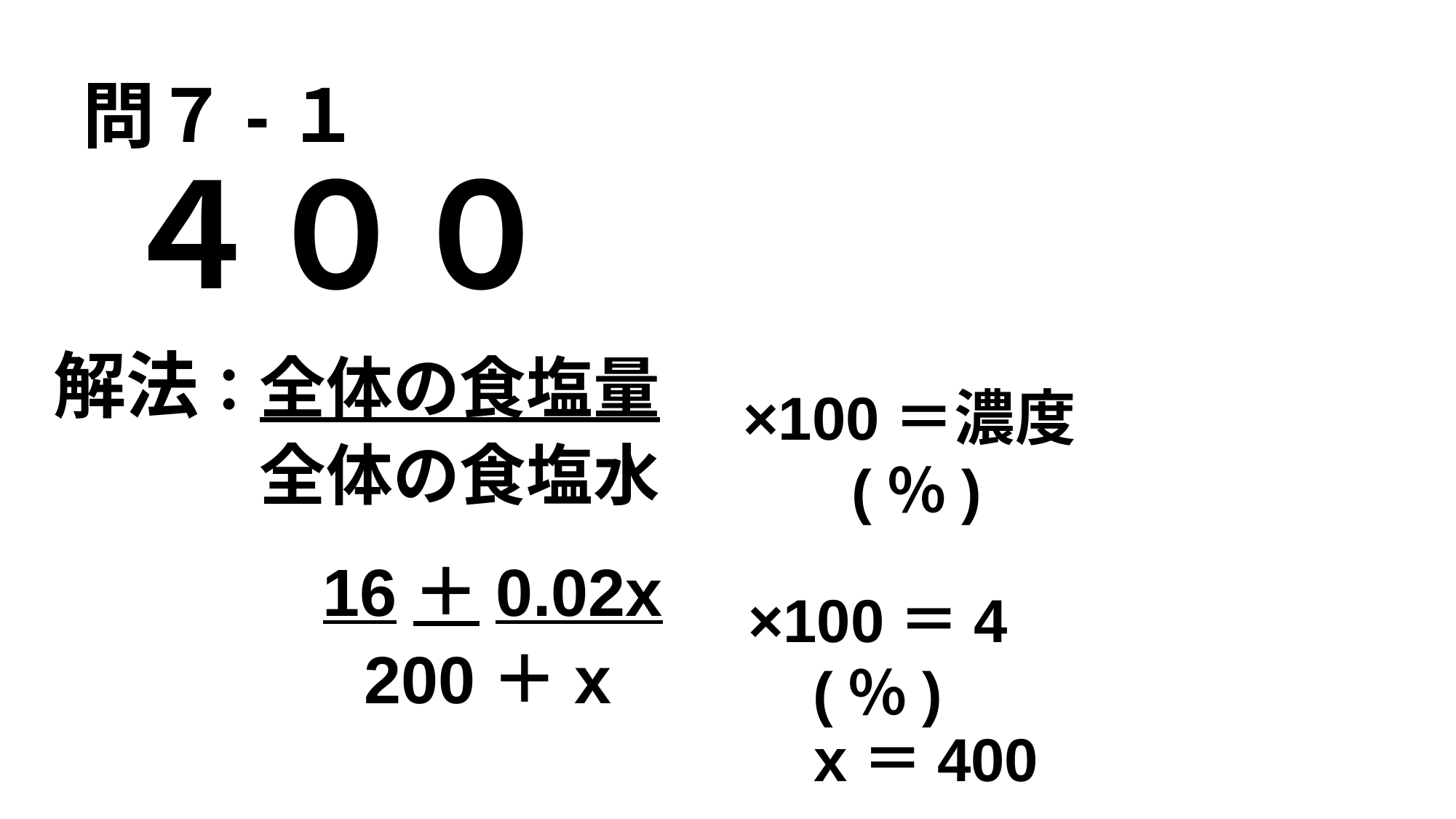

問７-１
４００
解法：全体の食塩量
　　　全体の食塩水
×100＝濃度(％)
　　　16＋0.02x
　　　   200＋x
×100＝4(％)
x＝400